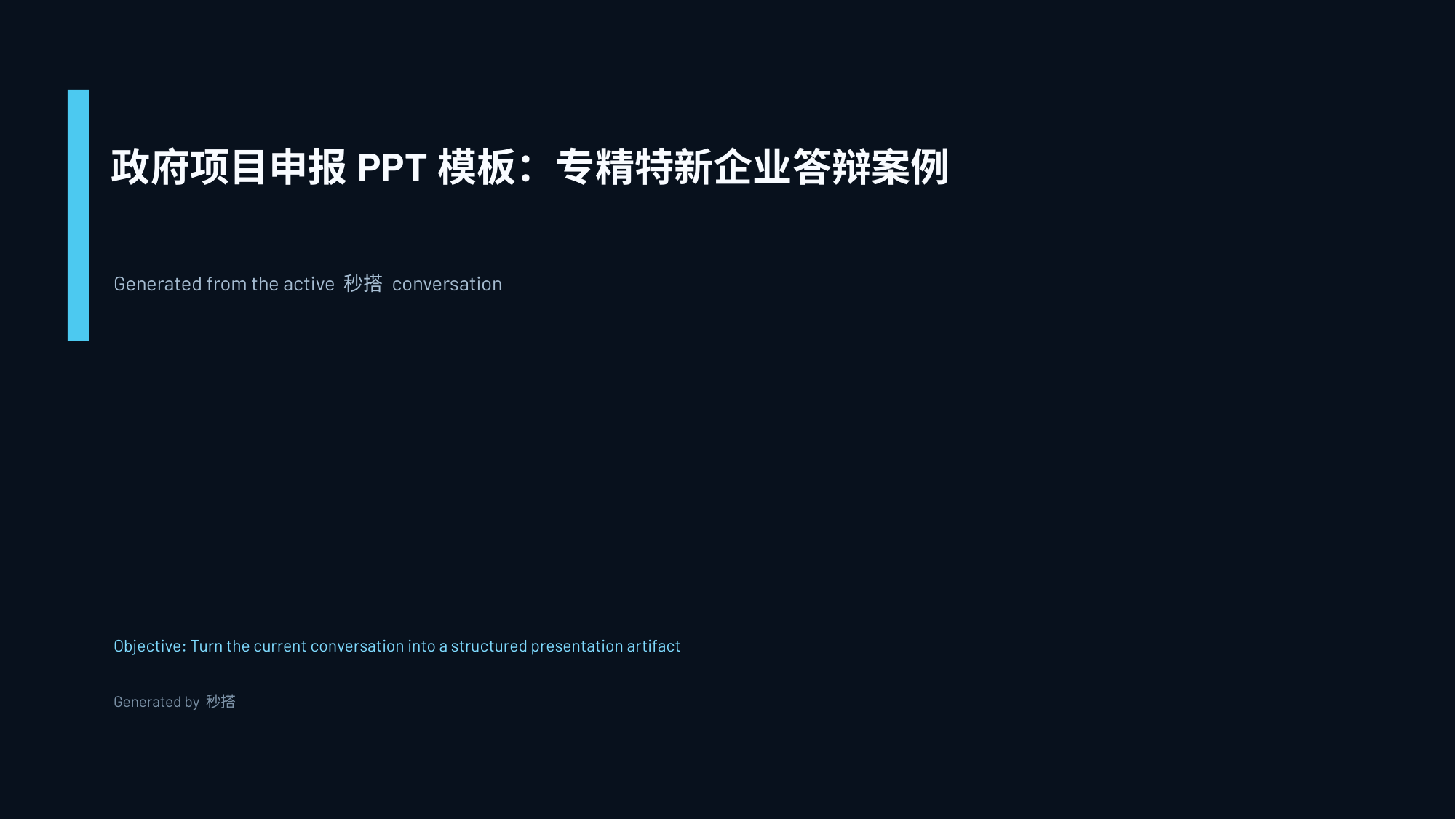

政府项目申报PPT模板：专精特新企业答辩案例
Generated from the active 秒搭 conversation
Objective: Turn the current conversation into a structured presentation artifact
Generated by 秒搭